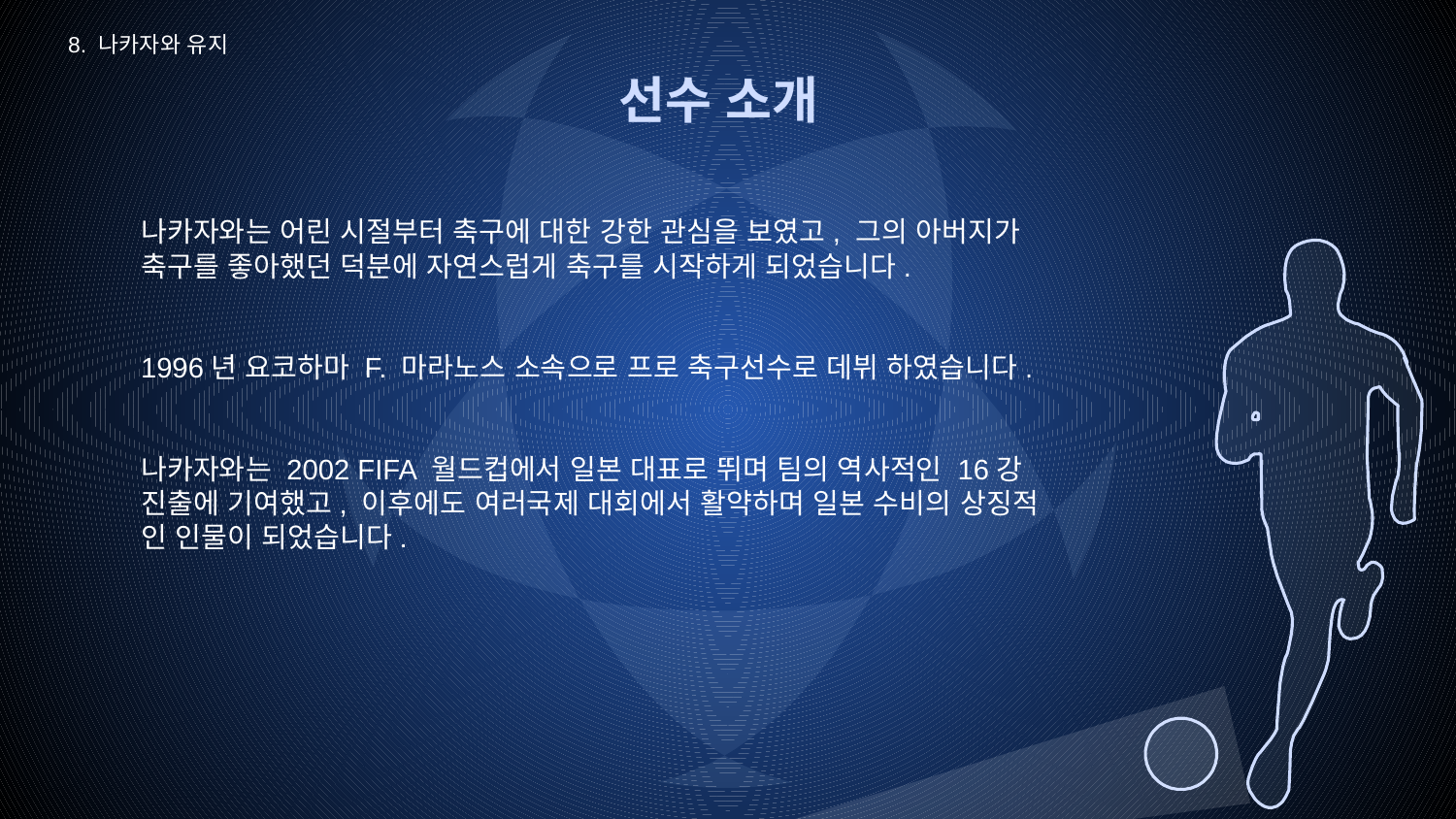

8. 나카자와 유지
# 선수 소개
나카자와는 어린 시절부터 축구에 대한 강한 관심을 보였고, 그의 아버지가
축구를 좋아했던 덕분에 자연스럽게 축구를 시작하게 되었습니다.

1996년 요코하마 F. 마라노스 소속으로 프로 축구선수로 데뷔 하였습니다.

나카자와는 2002 FIFA 월드컵에서 일본 대표로 뛰며 팀의 역사적인 16강
진출에 기여했고, 이후에도 여러국제 대회에서 활약하며 일본 수비의 상징적
인 인물이 되었습니다.